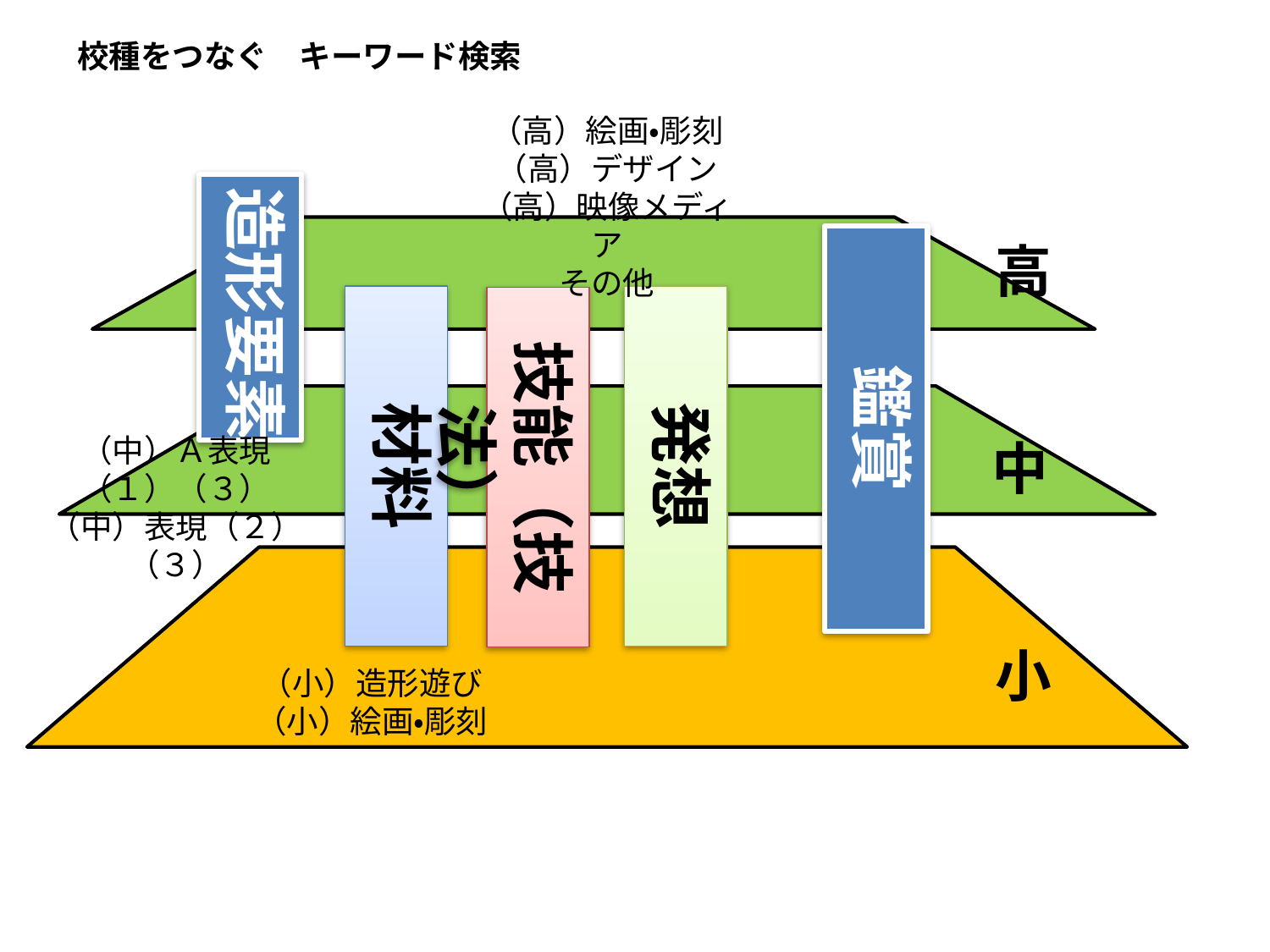

校種をつなぐ　キーワード検索
（高）絵画・彫刻
（高）デザイン
（高）映像メディア
その他
造形要素

鑑賞
高
材料
発想
技能（技法）

（中）Ａ表現（１）（３）
（中）表現（２）（３）
中

小
（小）造形遊び
（小）絵画・彫刻